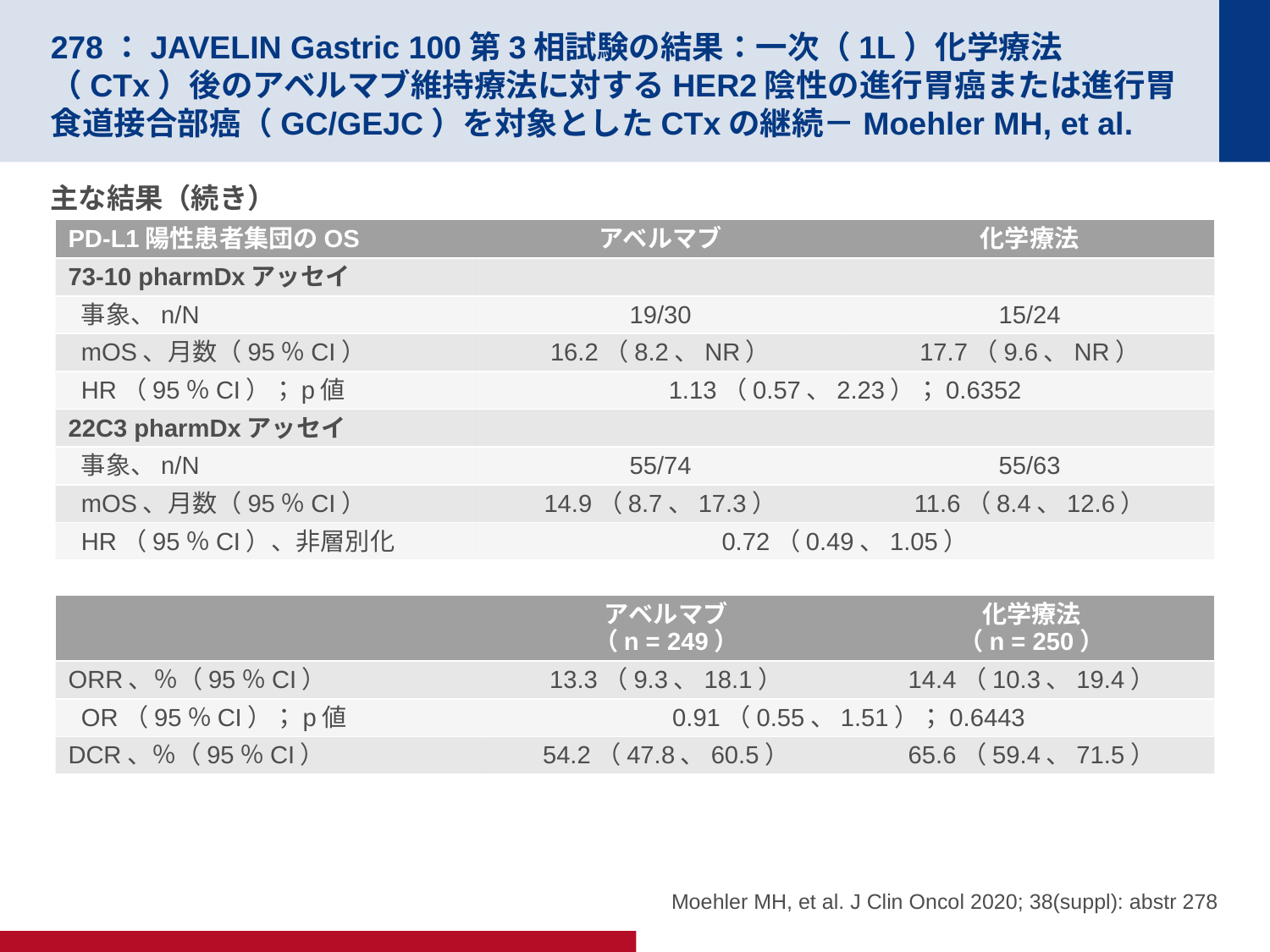

# 278：JAVELIN Gastric 100第3相試験の結果：一次（1L）化学療法（CTx）後のアベルマブ維持療法に対するHER2陰性の進行胃癌または進行胃食道接合部癌（GC/GEJC）を対象としたCTxの継続－Moehler MH, et al.
主な結果（続き）

| PD-L1陽性患者集団のOS | アベルマブ | 化学療法 |
| --- | --- | --- |
| 73-10 pharmDxアッセイ |  |  |
| 事象、n/N | 19/30 | 15/24 |
| mOS、月数（95％CI） | 16.2（8.2、NR） | 17.7（9.6、NR） |
| HR（95％CI）；p値 | 1.13（0.57、2.23）；0.6352 |  |
| 22C3 pharmDxアッセイ |  |  |
| 事象、n/N | 55/74 | 55/63 |
| mOS、月数（95％CI） | 14.9（8.7、17.3） | 11.6（8.4、12.6） |
| HR（95％CI）、非層別化 | 0.72（0.49、1.05） |  |
|  | アベルマブ （n = 249） | 化学療法 （n = 250） |
| --- | --- | --- |
| ORR、％（95％CI） | 13.3（9.3、18.1） | 14.4（10.3、19.4） |
| OR（95％CI）；p値 | 0.91（0.55、1.51）；0.6443 |  |
| DCR、％（95％CI） | 54.2（47.8、60.5） | 65.6（59.4、71.5） |
Moehler MH, et al. J Clin Oncol 2020; 38(suppl): abstr 278